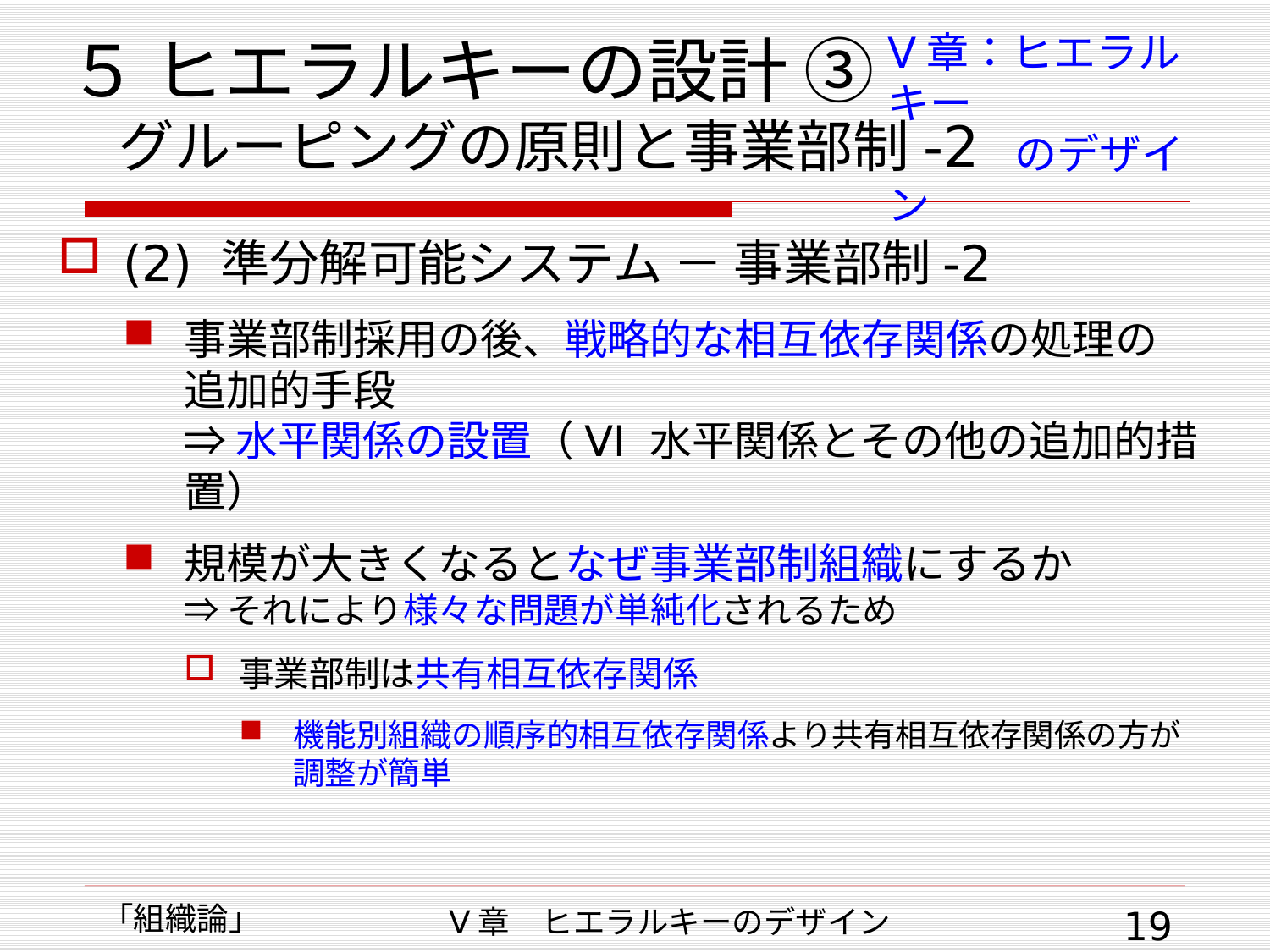

# ５ ヒエラルキーの設計 ③ グルーピングの原則と事業部制-2
V章：ヒエラルキー
　　　のデザイン
(2) 準分解可能システム － 事業部制-2
事業部制採用の後、戦略的な相互依存関係の処理の
追加的手段
⇒ 水平関係の設置（VI 水平関係とその他の追加的措置）
規模が大きくなるとなぜ事業部制組織にするか
⇒ それにより様々な問題が単純化されるため
事業部制は共有相互依存関係
機能別組織の順序的相互依存関係より共有相互依存関係の方が
調整が簡単
「組織論」
V章　ヒエラルキーのデザイン
19